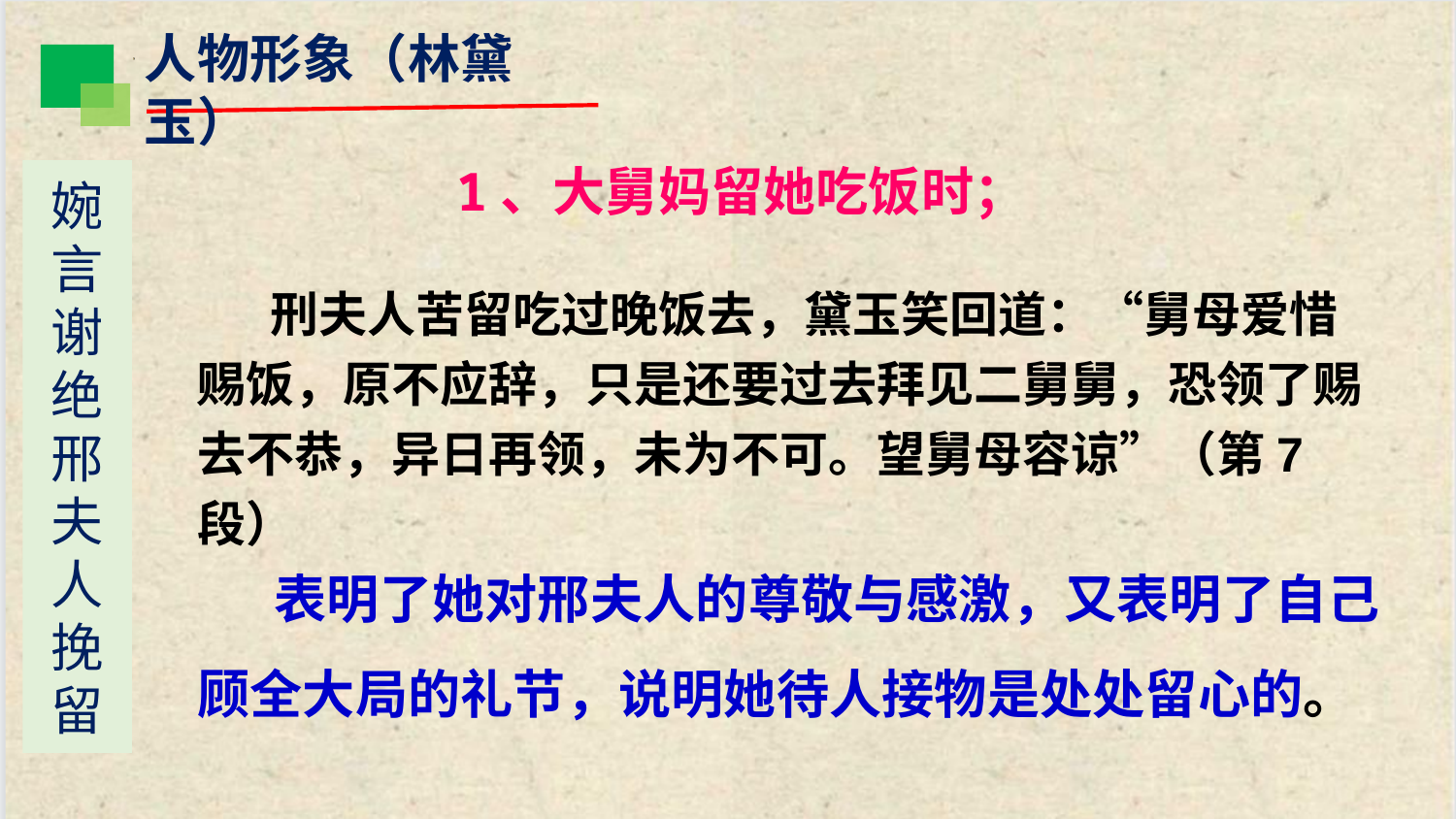

人物形象（林黛玉）

1、大舅妈留她吃饭时；
婉
言
谢
绝
邢
夫
人
挽
留
刑夫人苦留吃过晚饭去，黛玉笑回道：“舅母爱惜赐饭，原不应辞，只是还要过去拜见二舅舅，恐领了赐去不恭，异日再领，未为不可。望舅母容谅”（第7段）
      表明了她对邢夫人的尊敬与感激，又表明了自己顾全大局的礼节，说明她待人接物是处处留心的。